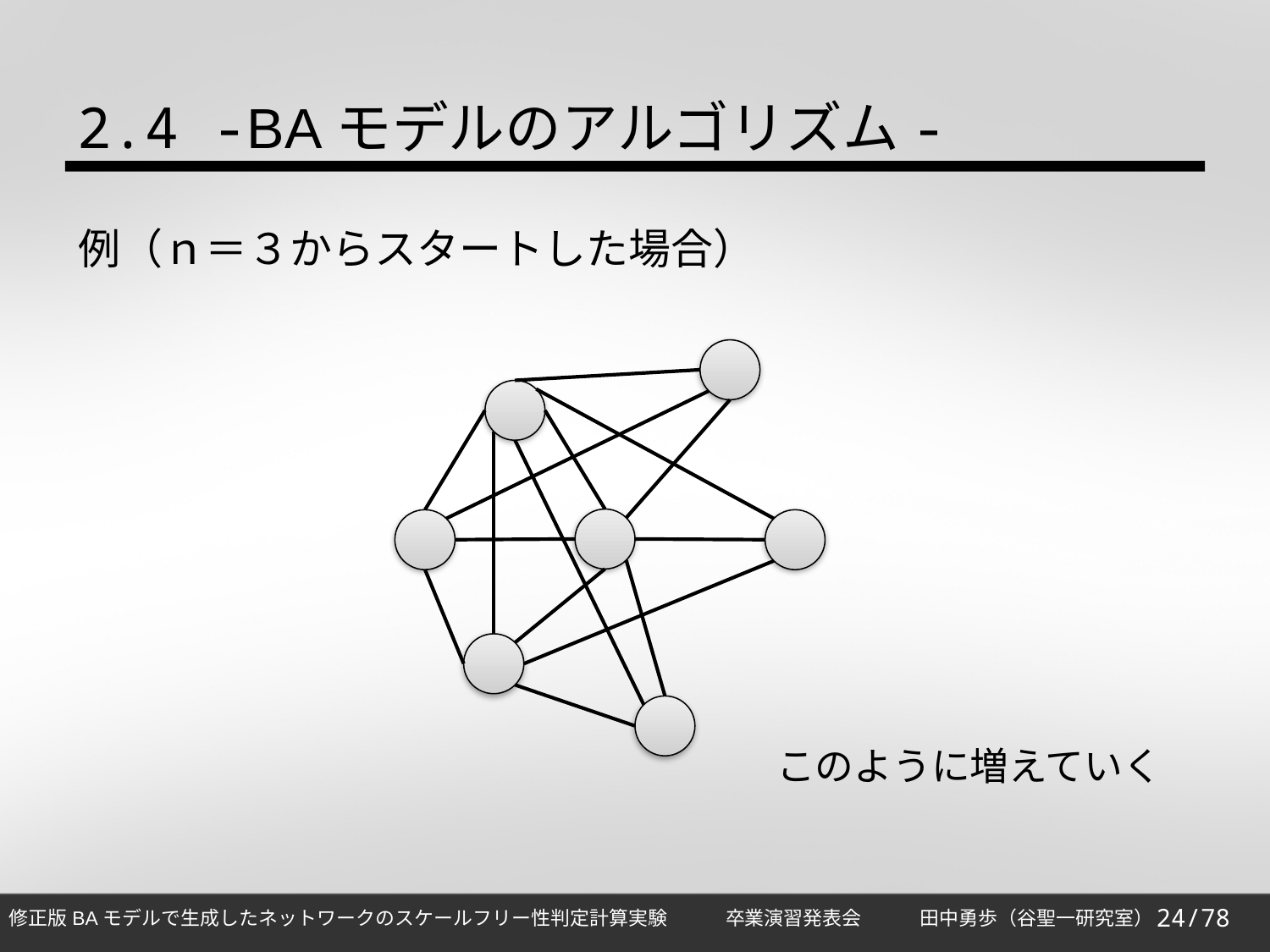

2.4 -BAモデルのアルゴリズム-
例（ｎ＝３からスタートした場合）

このように増えていく
24/78
修正版BAモデルで生成したネットワークのスケールフリー性判定計算実験　　　卒業演習発表会　　　田中勇歩（谷聖一研究室）